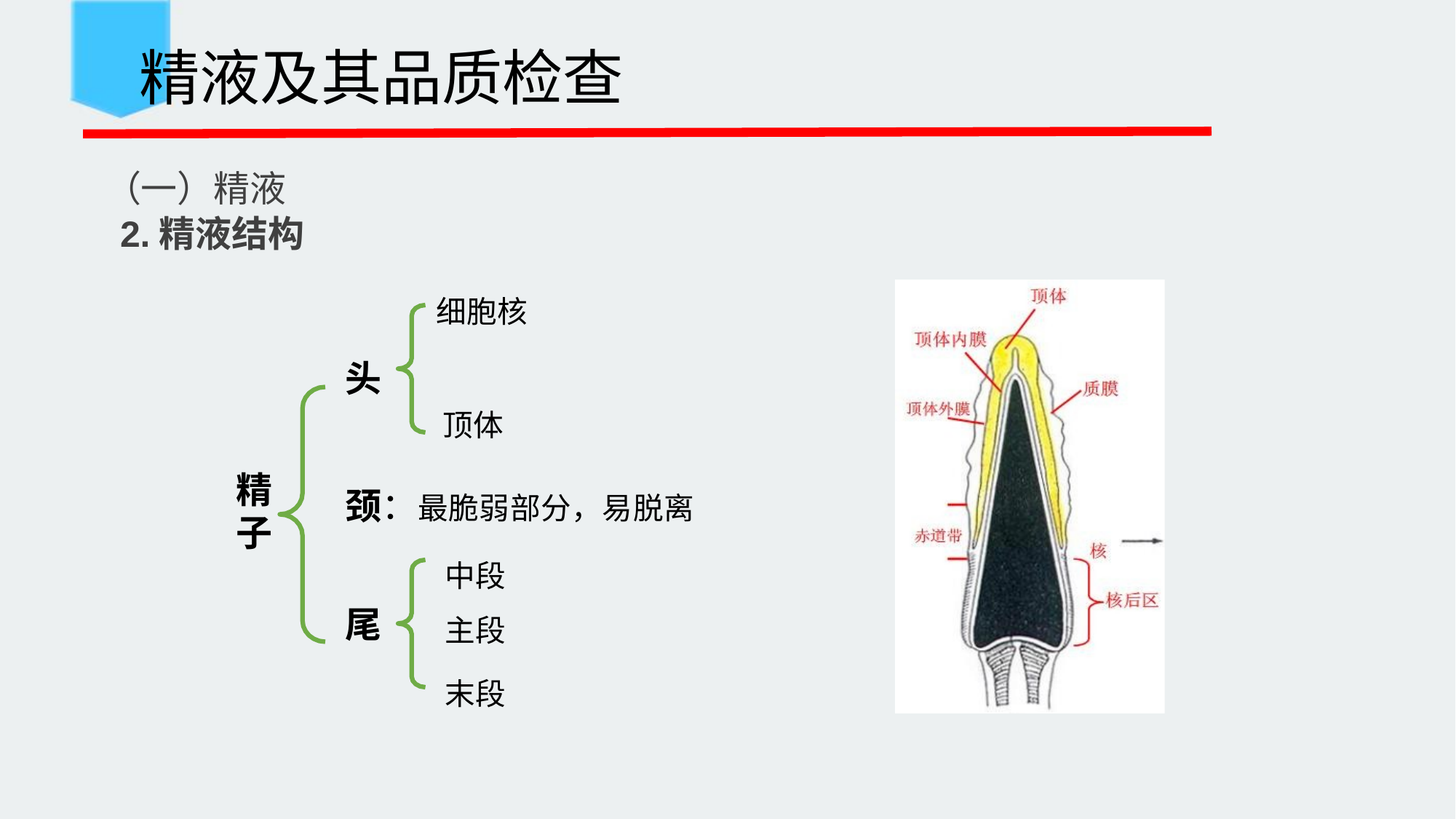

精液及其品质检查
  （一）精液
    2.精液结构

细胞核
头
顶体

精
子
颈：最脆弱部分，易脱离
中段

尾
主段
末段